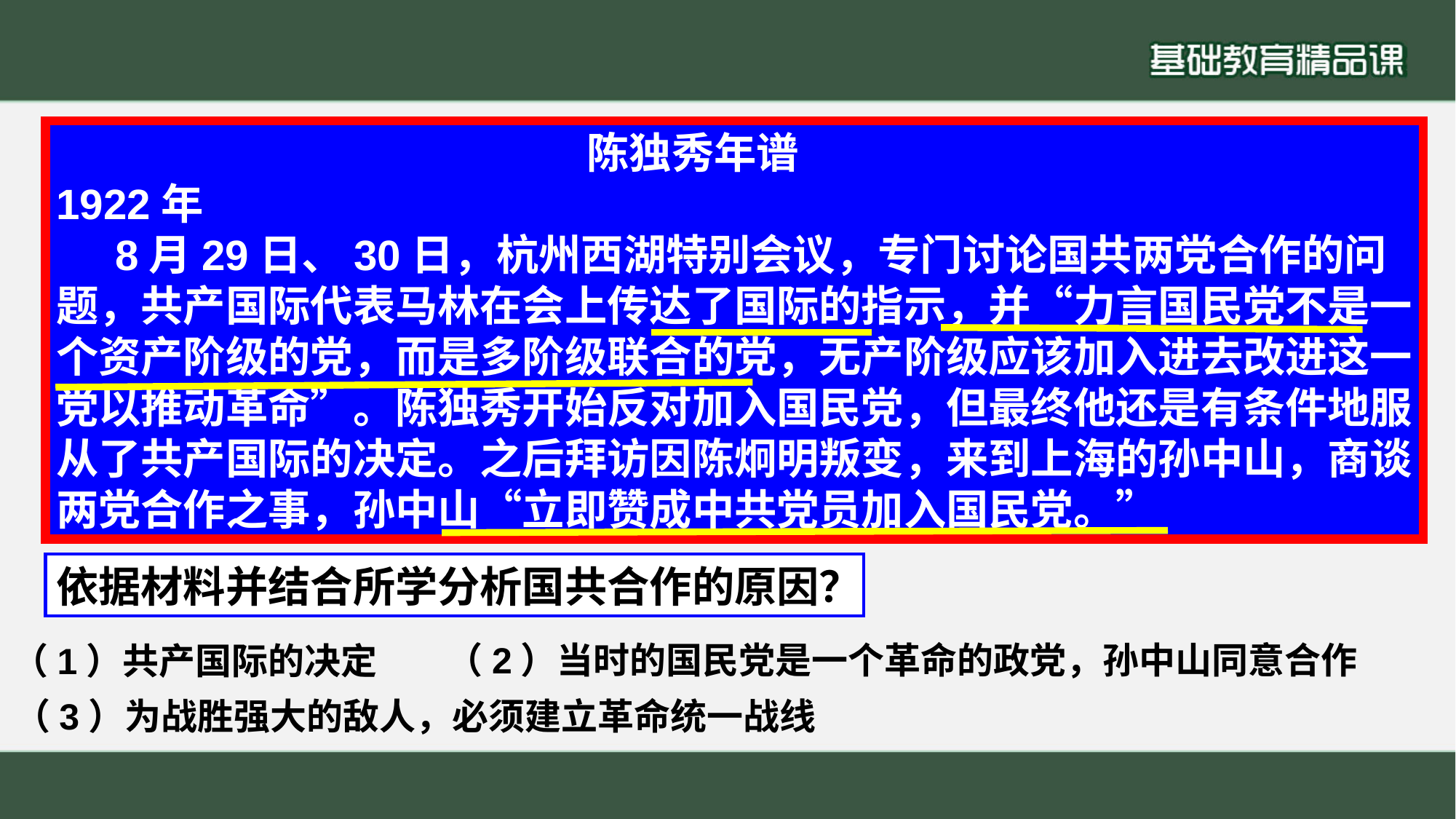

陈独秀年谱
1922年
     8月29日、30日，杭州西湖特别会议，专门讨论国共两党合作的问题，共产国际代表马林在会上传达了国际的指示，并“力言国民党不是一个资产阶级的党，而是多阶级联合的党，无产阶级应该加入进去改进这一党以推动革命”。陈独秀开始反对加入国民党，但最终他还是有条件地服从了共产国际的决定。之后拜访因陈炯明叛变，来到上海的孙中山，商谈两党合作之事，孙中山“立即赞成中共党员加入国民党。”
依据材料并结合所学分析国共合作的原因？
（2）当时的国民党是一个革命的政党，孙中山同意合作
（1）共产国际的决定
（3）为战胜强大的敌人，必须建立革命统一战线